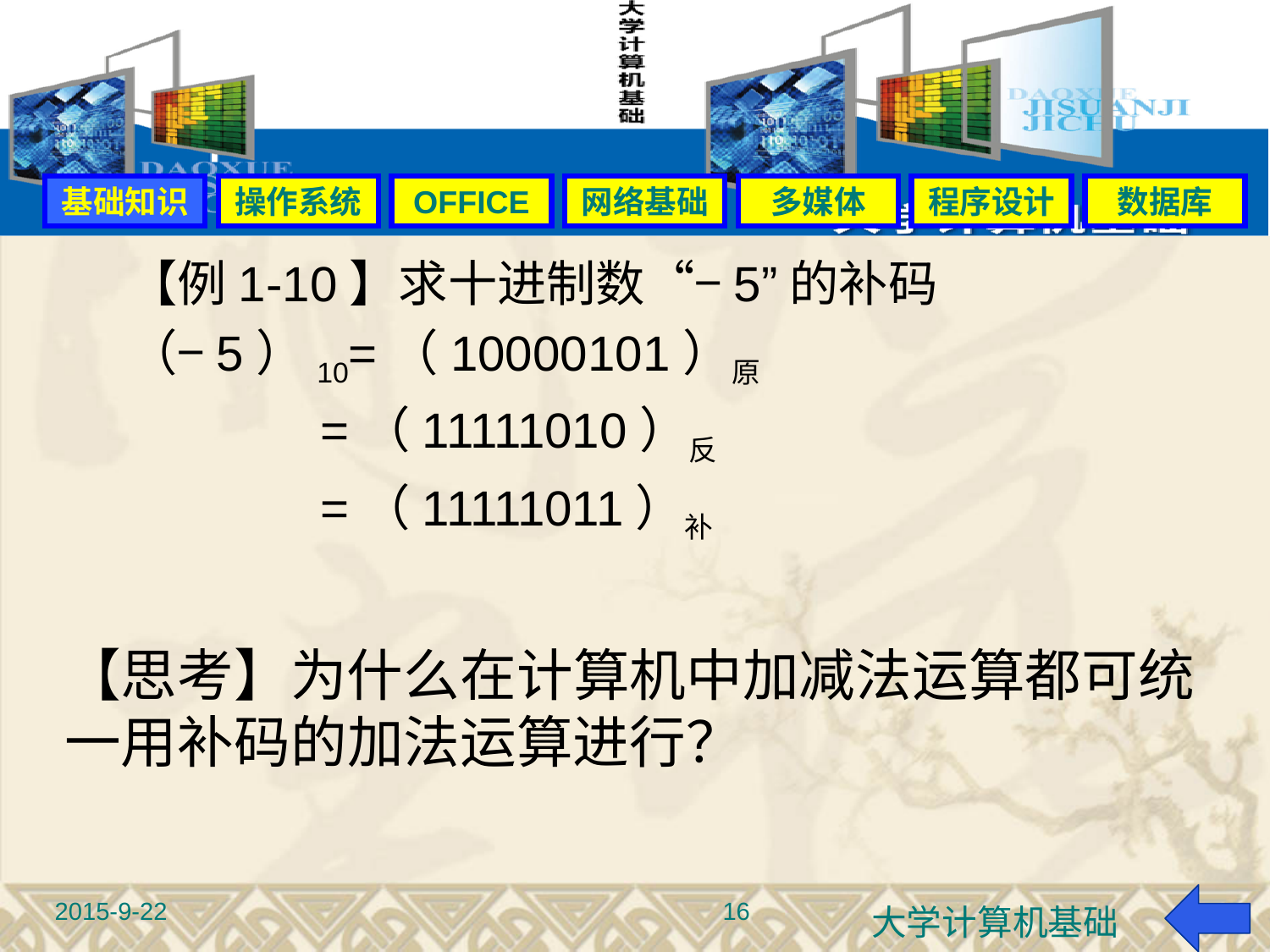

#
基础知识
操作系统
OFFICE
网络基础
多媒体
程序设计
数据库
【例1-10】求十进制数“−5”的补码
（−5）10=（10000101）原
              =（11111010）反
              =（11111011）补

【思考】为什么在计算机中加减法运算都可统一用补码的加法运算进行？

16
2015-9-22